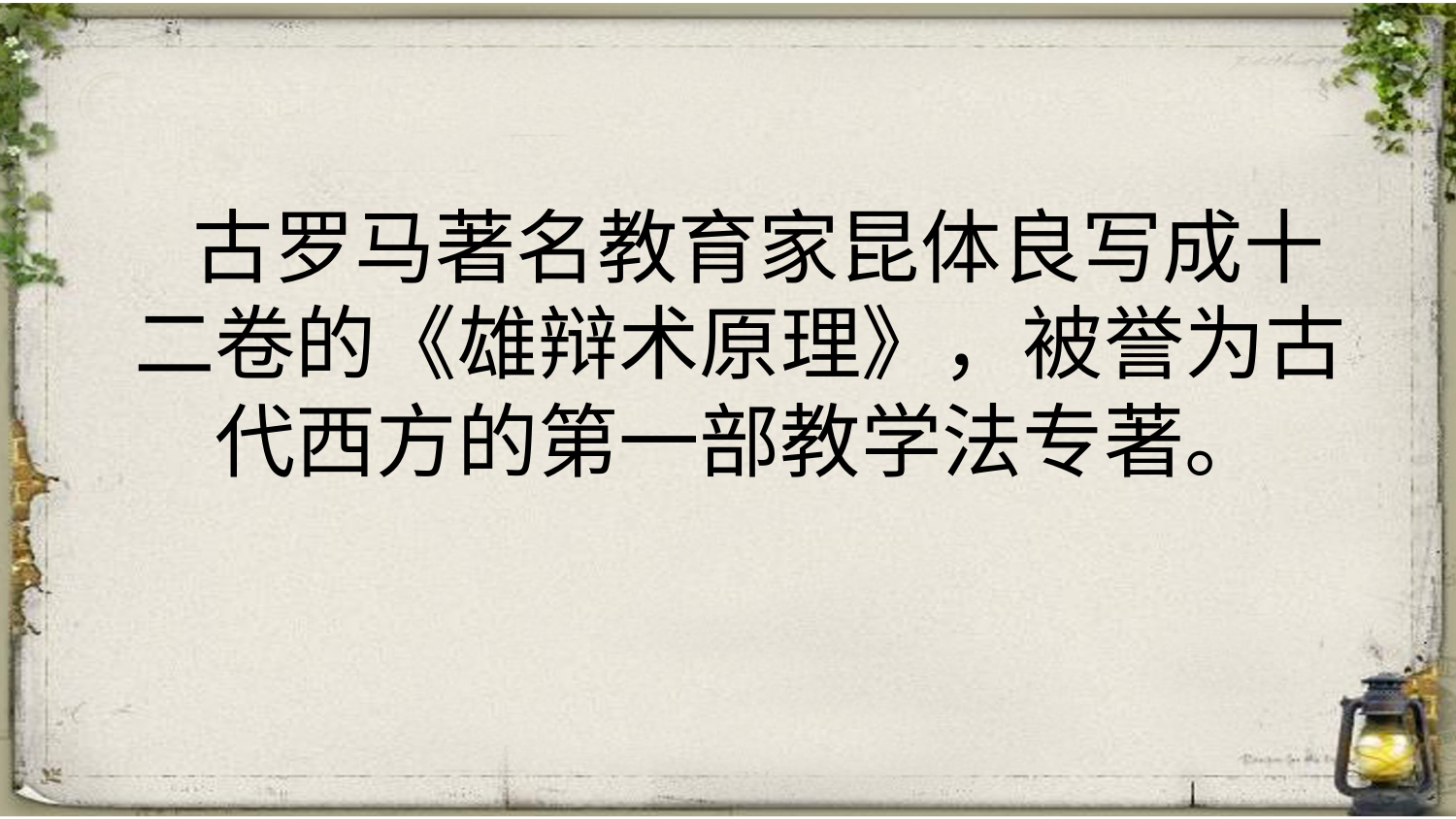

古罗马著名教育家昆体良写成十二卷的《雄辩术原理》，被誉为古代西方的第一部教学法专著。